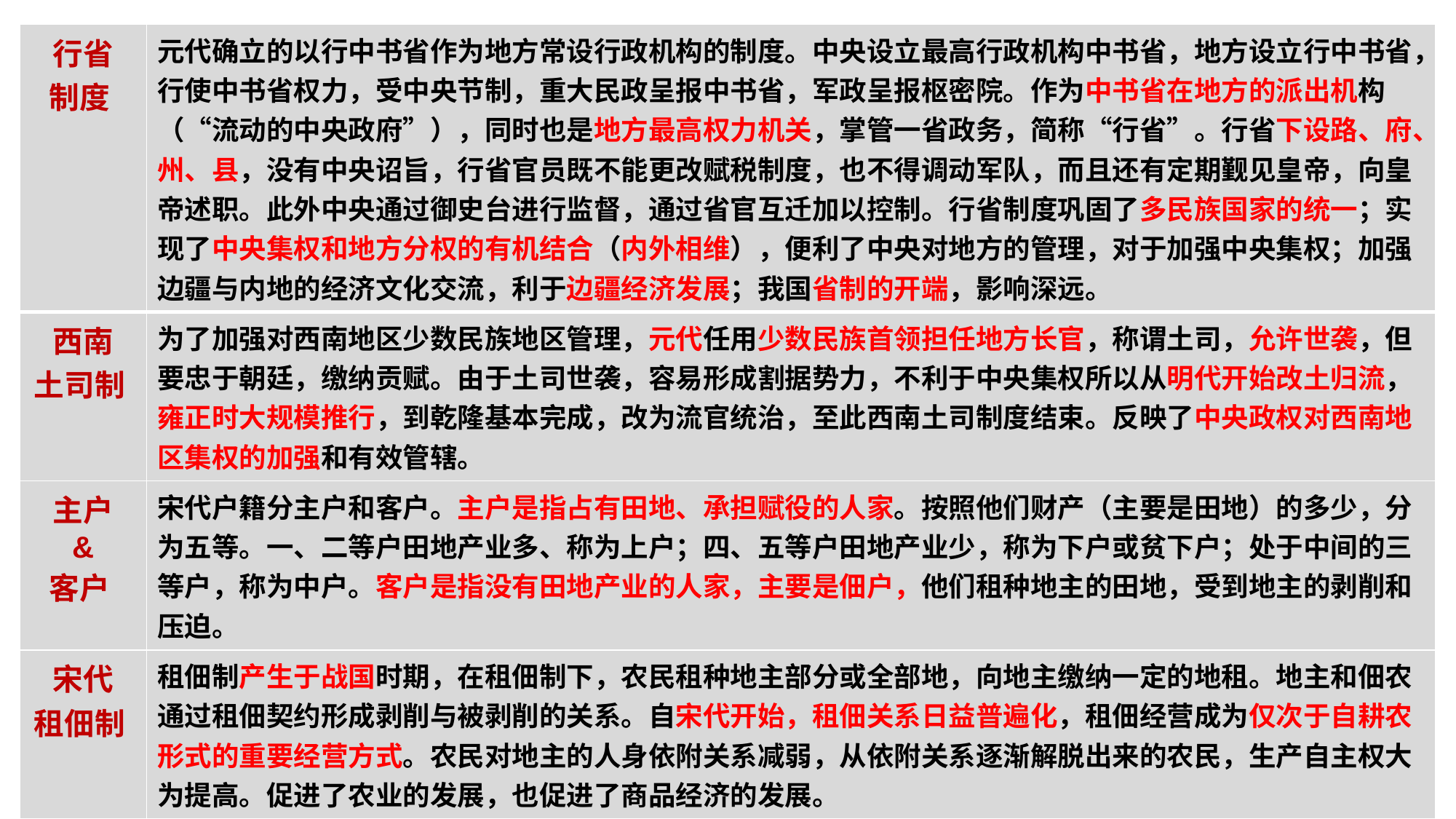

| 行省 制度 | 元代确立的以行中书省作为地方常设行政机构的制度。中央设立最高行政机构中书省，地方设立行中书省，行使中书省权力，受中央节制，重大民政呈报中书省，军政呈报枢密院。作为中书省在地方的派出机构（“流动的中央政府”），同时也是地方最高权力机关，掌管一省政务，简称“行省”。行省下设路、府、州、县，没有中央诏旨，行省官员既不能更改赋税制度，也不得调动军队，而且还有定期觐见皇帝，向皇帝述职。此外中央通过御史台进行监督，通过省官互迁加以控制。行省制度巩固了多民族国家的统一；实现了中央集权和地方分权的有机结合（内外相维），便利了中央对地方的管理，对于加强中央集权；加强边疆与内地的经济文化交流，利于边疆经济发展；我国省制的开端，影响深远。 |
| --- | --- |
| 西南 土司制 | 为了加强对西南地区少数民族地区管理，元代任用少数民族首领担任地方长官，称谓土司，允许世袭，但要忠于朝廷，缴纳贡赋。由于土司世袭，容易形成割据势力，不利于中央集权所以从明代开始改土归流，雍正时大规模推行，到乾隆基本完成，改为流官统治，至此西南土司制度结束。反映了中央政权对西南地区集权的加强和有效管辖。 |
| 主户 & 客户 | 宋代户籍分主户和客户。主户是指占有田地、承担赋役的人家。按照他们财产（主要是田地）的多少，分为五等。一、二等户田地产业多、称为上户；四、五等户田地产业少，称为下户或贫下户；处于中间的三等户，称为中户。客户是指没有田地产业的人家，主要是佃户，他们租种地主的田地，受到地主的剥削和压迫。 |
| 宋代 租佃制 | 租佃制产生于战国时期，在租佃制下，农民租种地主部分或全部地，向地主缴纳一定的地租。地主和佃农通过租佃契约形成剥削与被剥削的关系。自宋代开始，租佃关系日益普遍化，租佃经营成为仅次于自耕农形式的重要经营方式。农民对地主的人身依附关系减弱，从依附关系逐渐解脱出来的农民，生产自主权大为提高。促进了农业的发展，也促进了商品经济的发展。 |
| 榷场 | 辽宋夏金时期各政权在彼此接界地带设置的互市市场。榷场贸易是因各地区经济交流的需要而产生。对于各政权统治者来说，还有控制边境贸易、提供经济利益、安定边境的作用。但榷场的设置，常因政治关系而兴废无常。 |